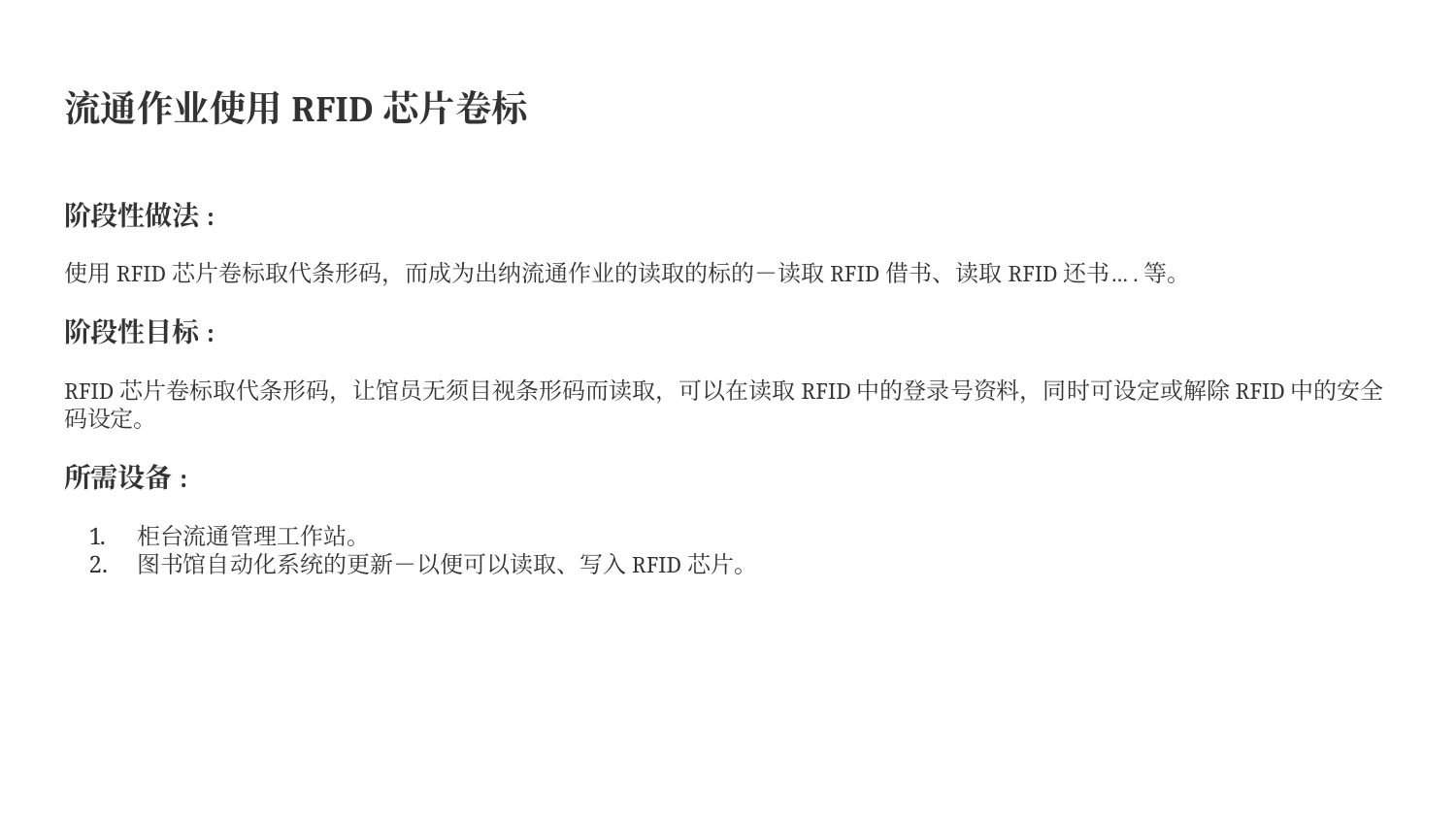

# 流通作业使用RFID芯片卷标
阶段性做法:
使用RFID芯片卷标取代条形码，而成为出纳流通作业的读取的标的－读取RFID借书、读取RFID还书….等。
阶段性目标:
RFID芯片卷标取代条形码，让馆员无须目视条形码而读取，可以在读取RFID中的登录号资料，同时可设定或解除RFID中的安全码设定。
所需设备:
柜台流通管理工作站。
图书馆自动化系统的更新－以便可以读取、写入RFID芯片。